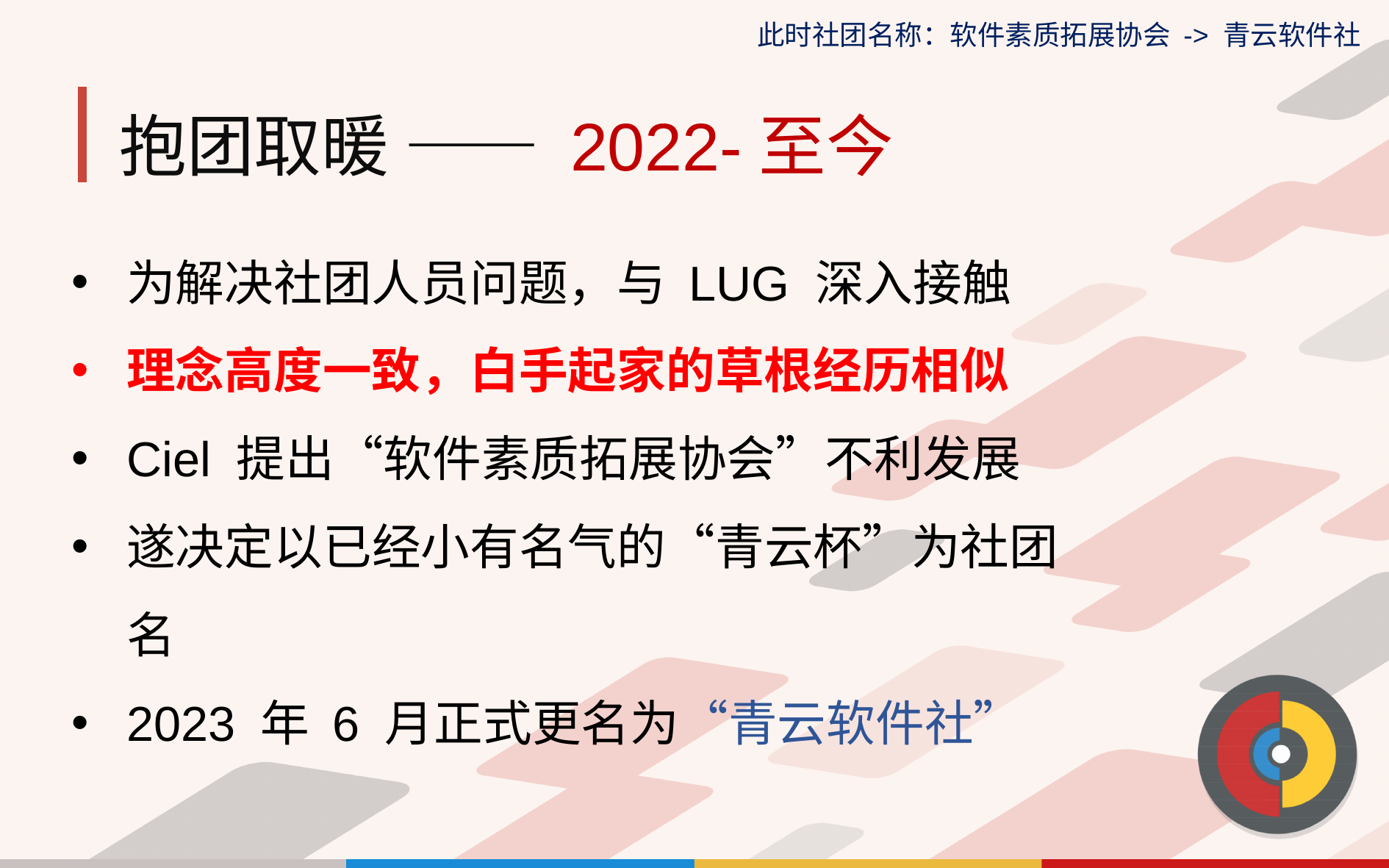

此时社团名称：软件素质拓展协会 -> 青云软件社
# 抱团取暖 —— 2022-至今
为解决社团人员问题，与 LUG 深入接触
理念高度一致，白手起家的草根经历相似
Ciel 提出“软件素质拓展协会”不利发展
遂决定以已经小有名气的“青云杯”为社团名
2023 年 6 月正式更名为“青云软件社”